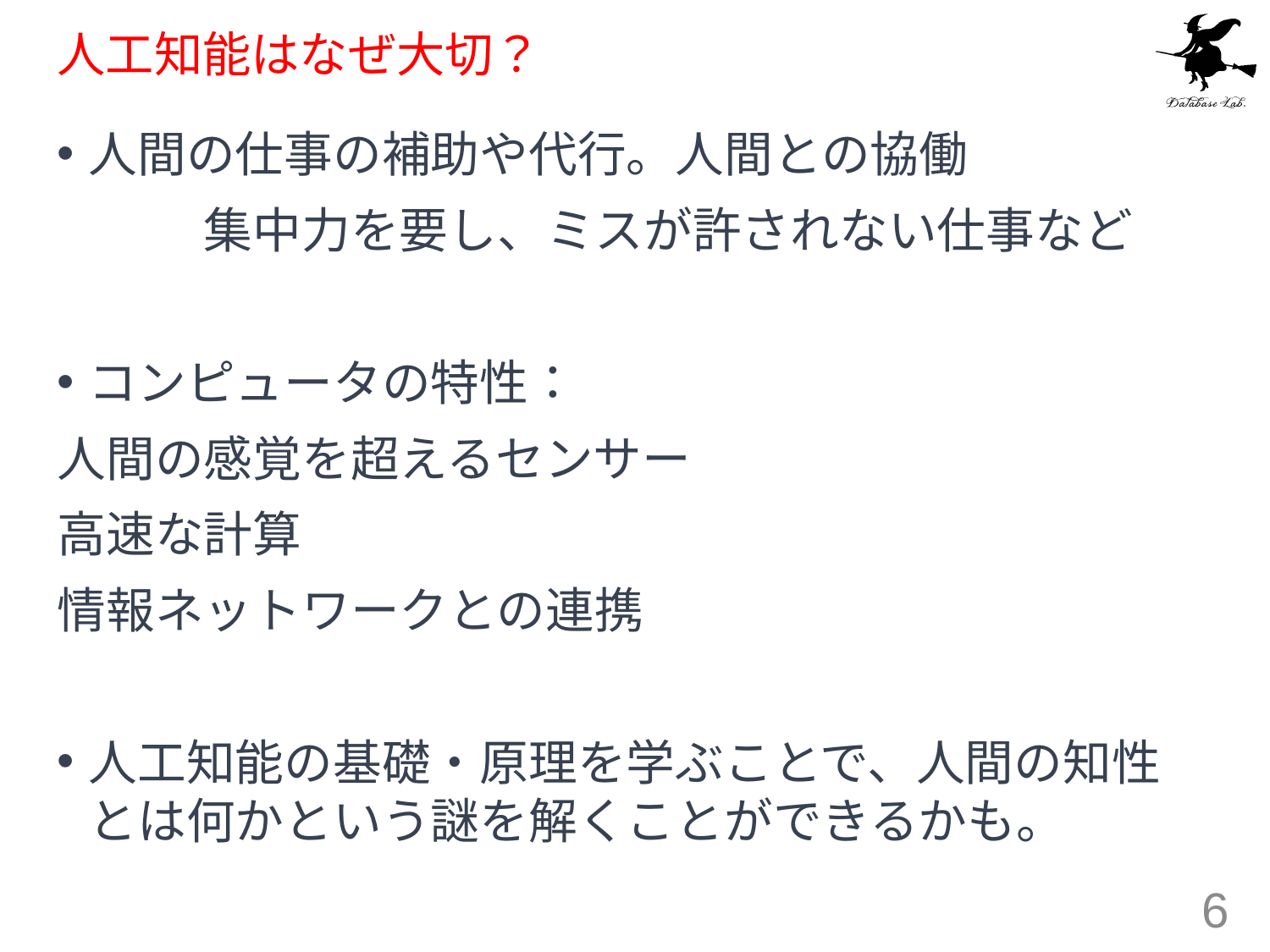

# 人工知能はなぜ大切？
人間の仕事の補助や代行。人間との協働
　　　集中力を要し、ミスが許されない仕事など

コンピュータの特性：
人間の感覚を超えるセンサー
高速な計算
情報ネットワークとの連携

人工知能の基礎・原理を学ぶことで、人間の知性とは何かという謎を解くことができるかも。
6